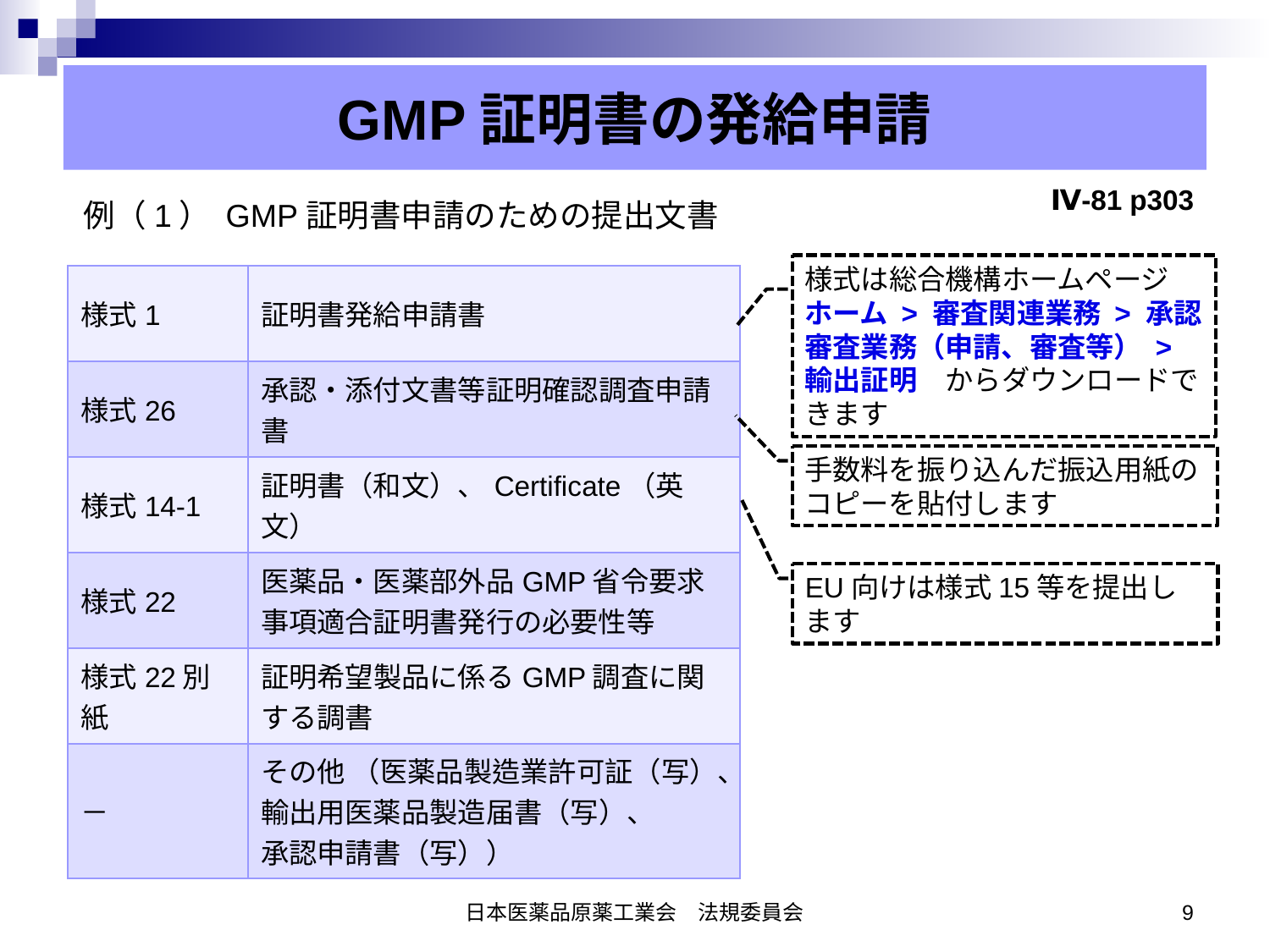

GMP証明書の発給申請
Ⅳ-81 p303
例（1） GMP証明書申請のための提出文書
様式は総合機構ホームページ
ホーム > 審査関連業務 > 承認審査業務（申請、審査等） > 輸出証明　からダウンロードできます
| 様式1 | 証明書発給申請書 |
| --- | --- |
| 様式26 | 承認・添付文書等証明確認調査申請書 |
| 様式14-1 | 証明書（和文）、Certificate（英文） |
| 様式22 | 医薬品・医薬部外品GMP省令要求事項適合証明書発行の必要性等 |
| 様式22別紙 | 証明希望製品に係るGMP調査に関する調書 |
| － | その他 （医薬品製造業許可証（写）、 輸出用医薬品製造届書（写）、 承認申請書（写）） |
手数料を振り込んだ振込用紙のコピーを貼付します
EU向けは様式15等を提出します
日本医薬品原薬工業会　法規委員会
9